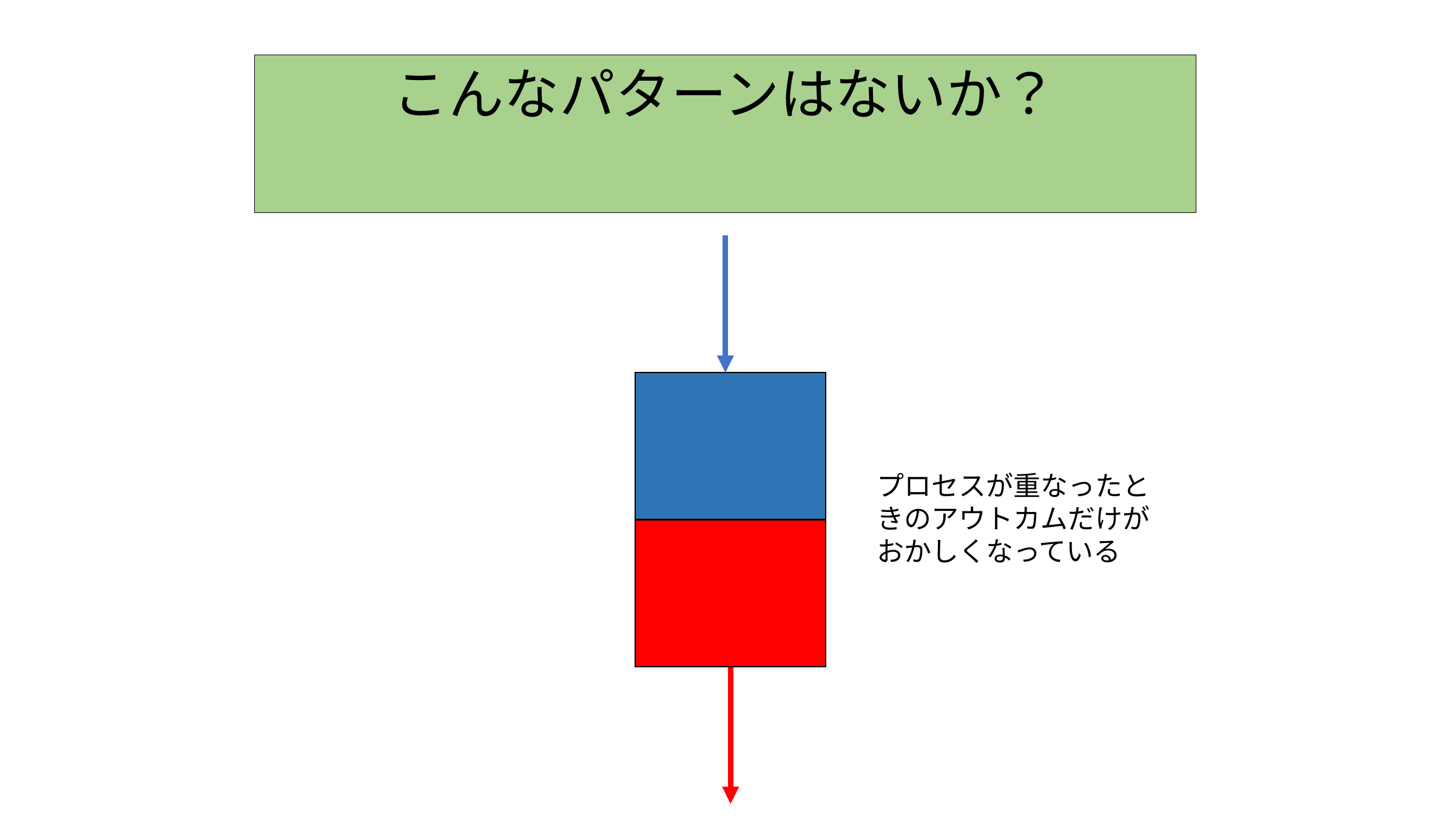

137
# こんなパターンはないか？

プロセスが重なったときのアウトカムだけがおかしくなっている